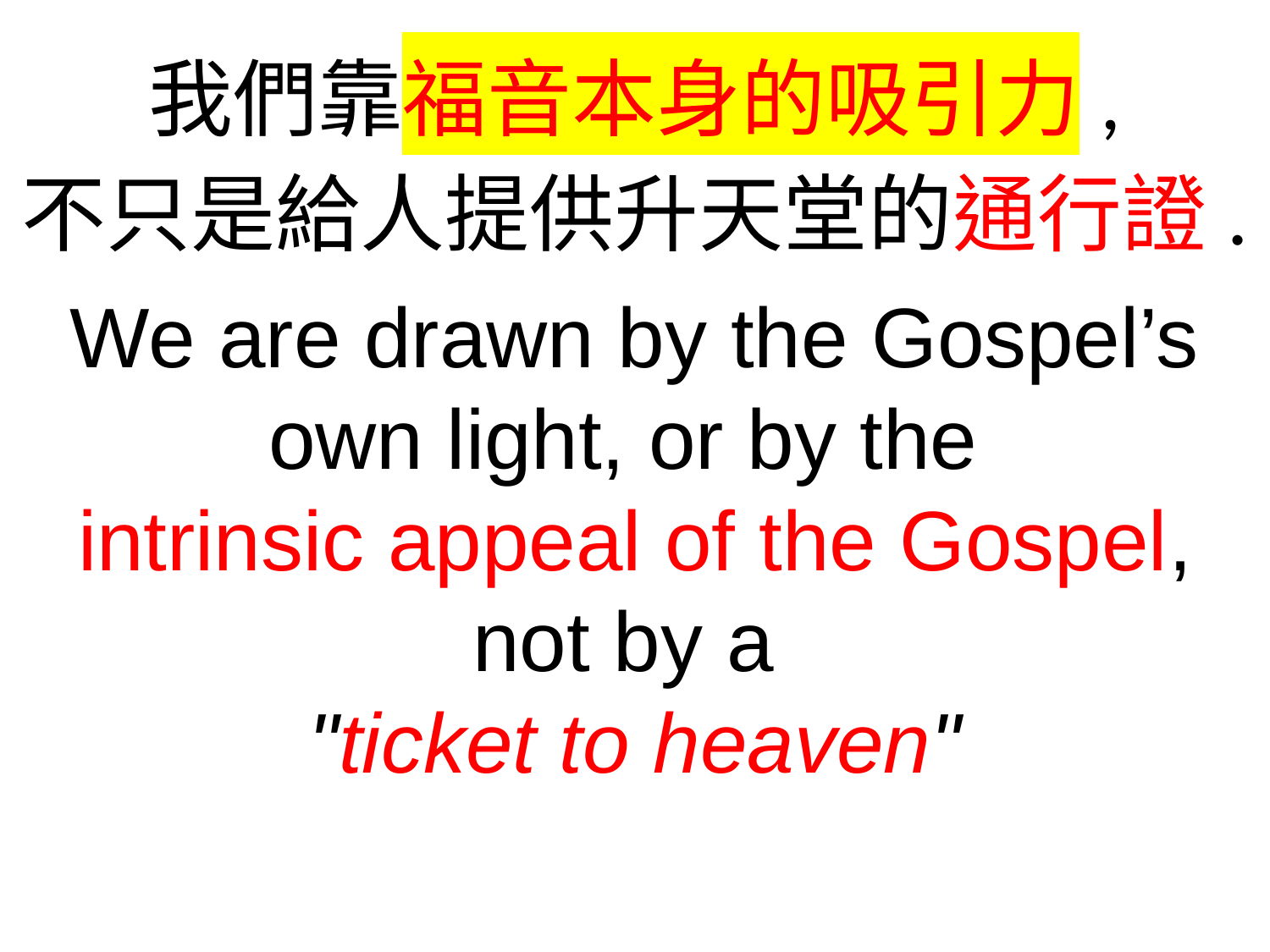

我們靠福音本身的吸引力,
不只是給人提供升天堂的通行證.
We are drawn by the Gospel’s own light, or by the
intrinsic appeal of the Gospel,
not by a 
"ticket to heaven"